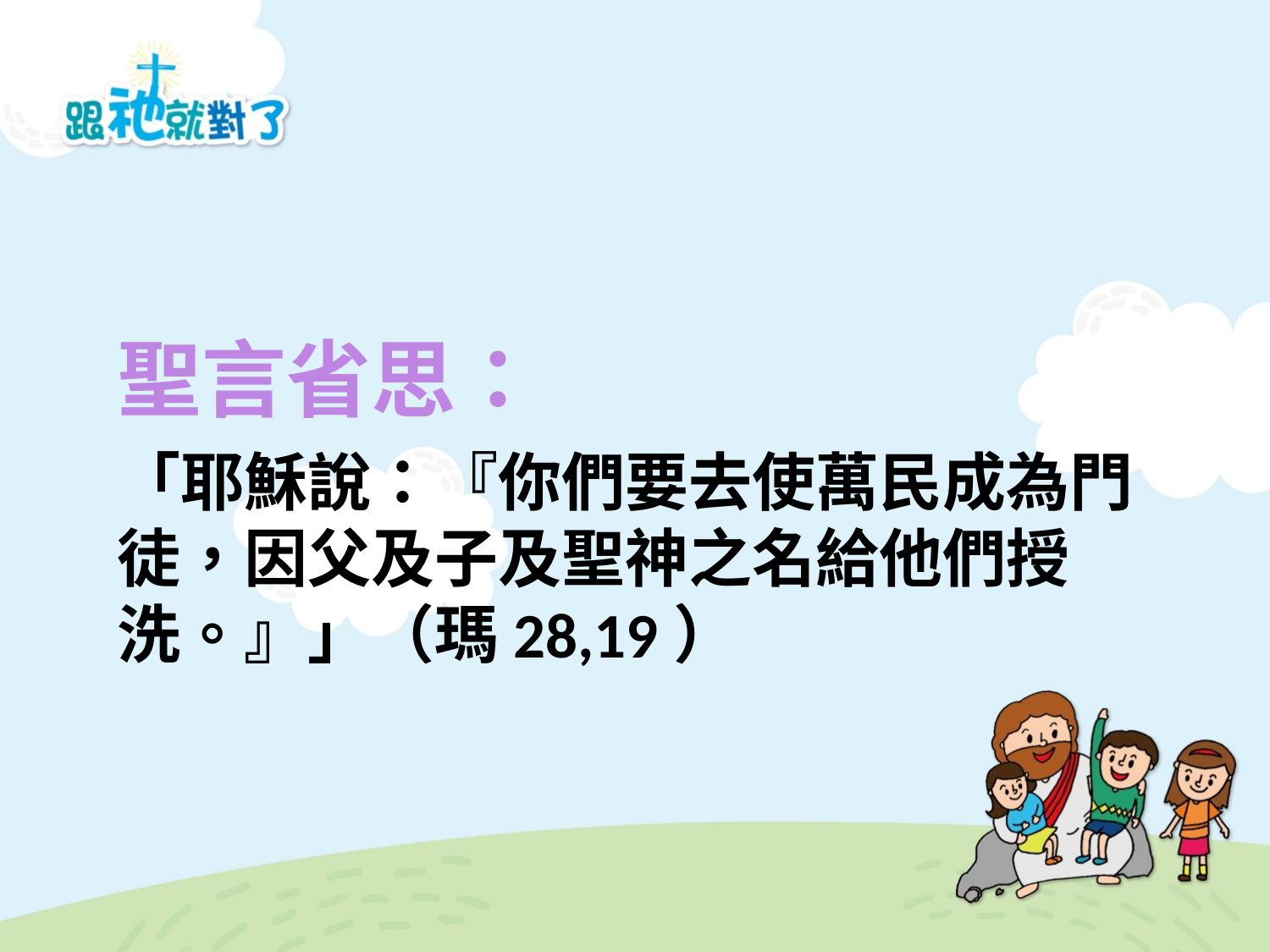

聖言省思：
「耶穌說：『你們要去使萬民成為門徒，因父及子及聖神之名給他們授洗。』」（瑪28,19）